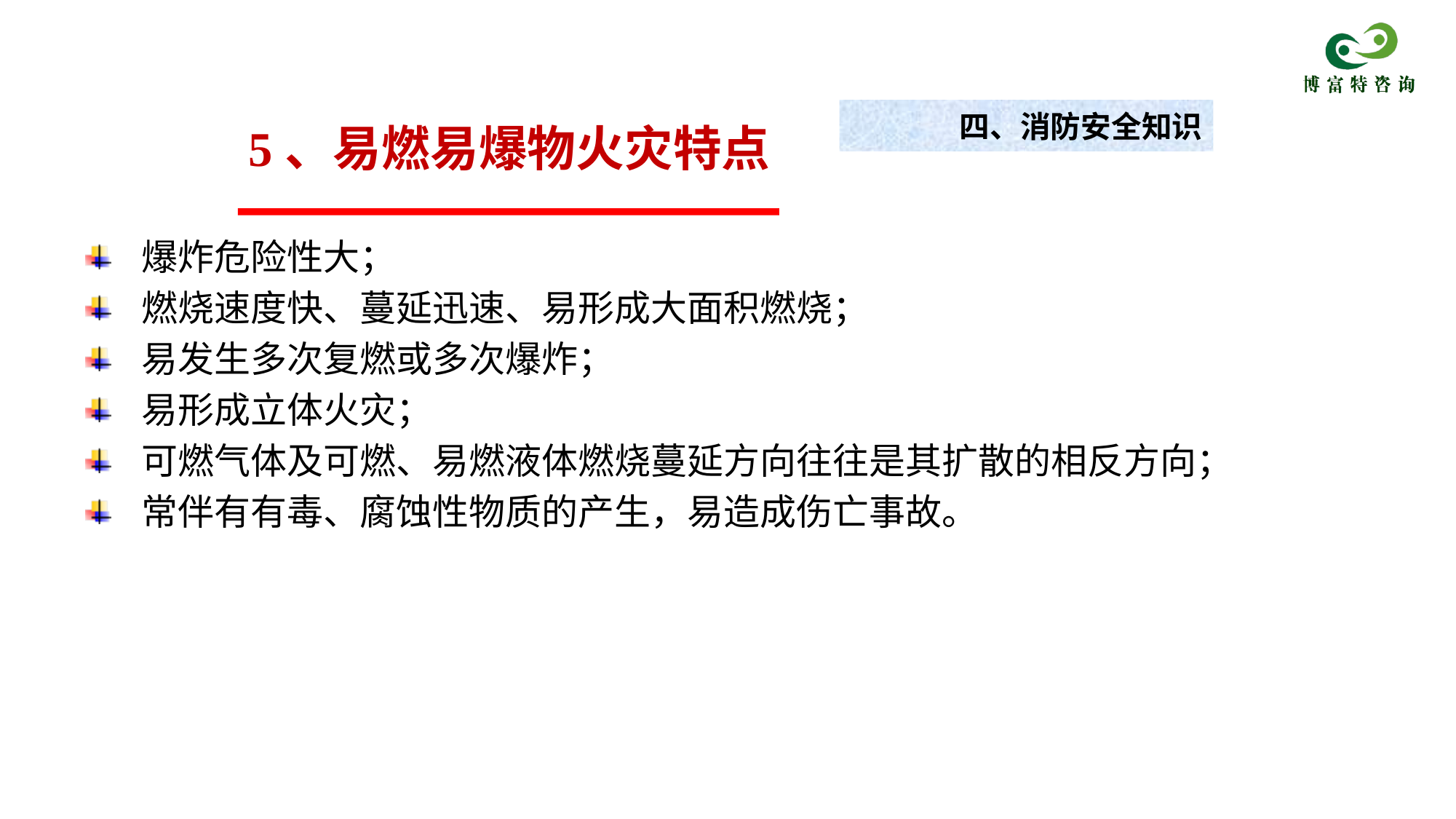

四、消防安全知识
# 5、易燃易爆物火灾特点

爆炸危险性大；
燃烧速度快、蔓延迅速、易形成大面积燃烧；
易发生多次复燃或多次爆炸；
易形成立体火灾；
可燃气体及可燃、易燃液体燃烧蔓延方向往往是其扩散的相反方向；
常伴有有毒、腐蚀性物质的产生，易造成伤亡事故。